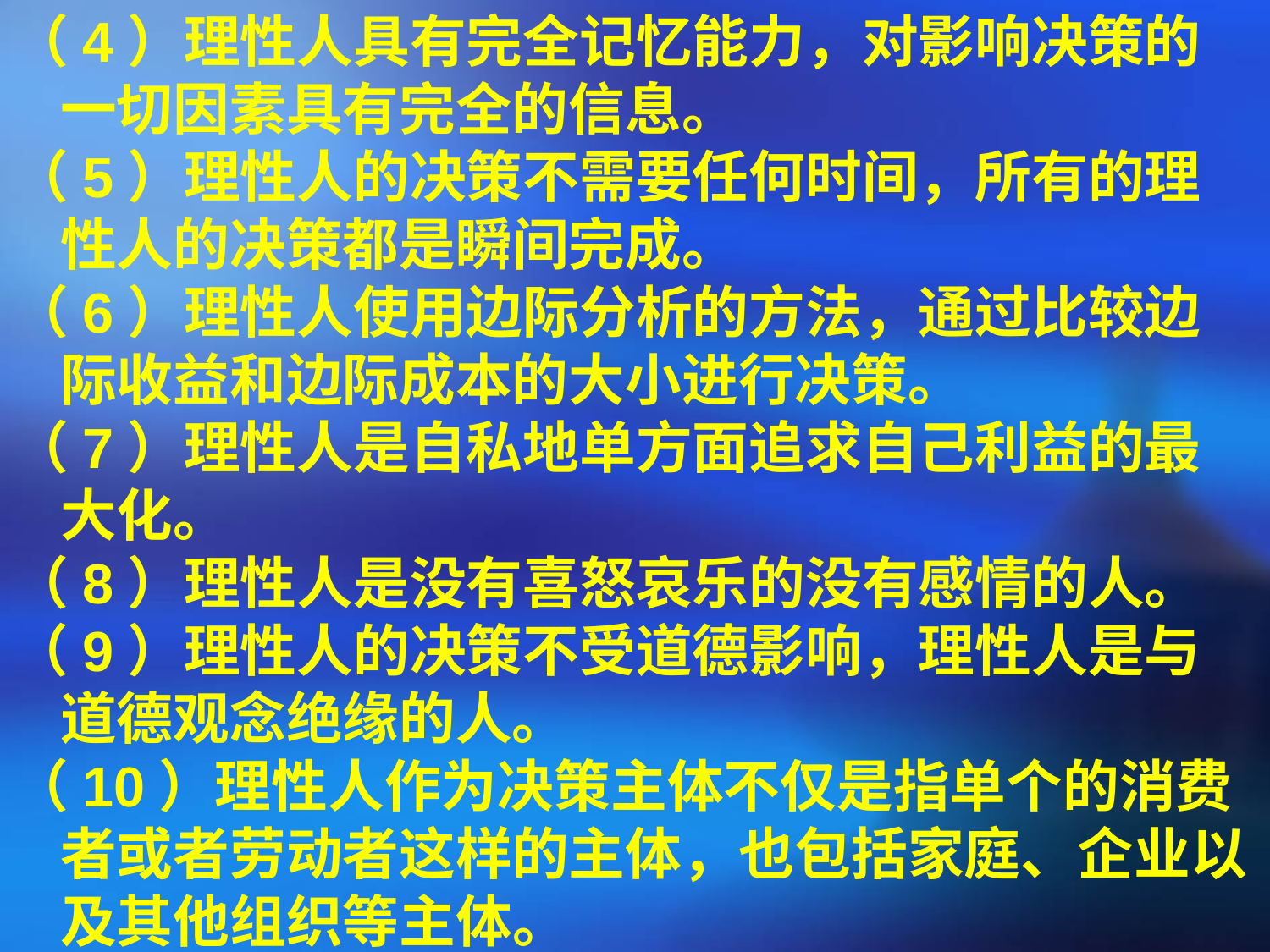

（4）理性人具有完全记忆能力，对影响决策的一切因素具有完全的信息。
（5）理性人的决策不需要任何时间，所有的理性人的决策都是瞬间完成。
（6）理性人使用边际分析的方法，通过比较边际收益和边际成本的大小进行决策。
（7）理性人是自私地单方面追求自己利益的最大化。
（8）理性人是没有喜怒哀乐的没有感情的人。
（9）理性人的决策不受道德影响，理性人是与道德观念绝缘的人。
（10）理性人作为决策主体不仅是指单个的消费者或者劳动者这样的主体，也包括家庭、企业以及其他组织等主体。